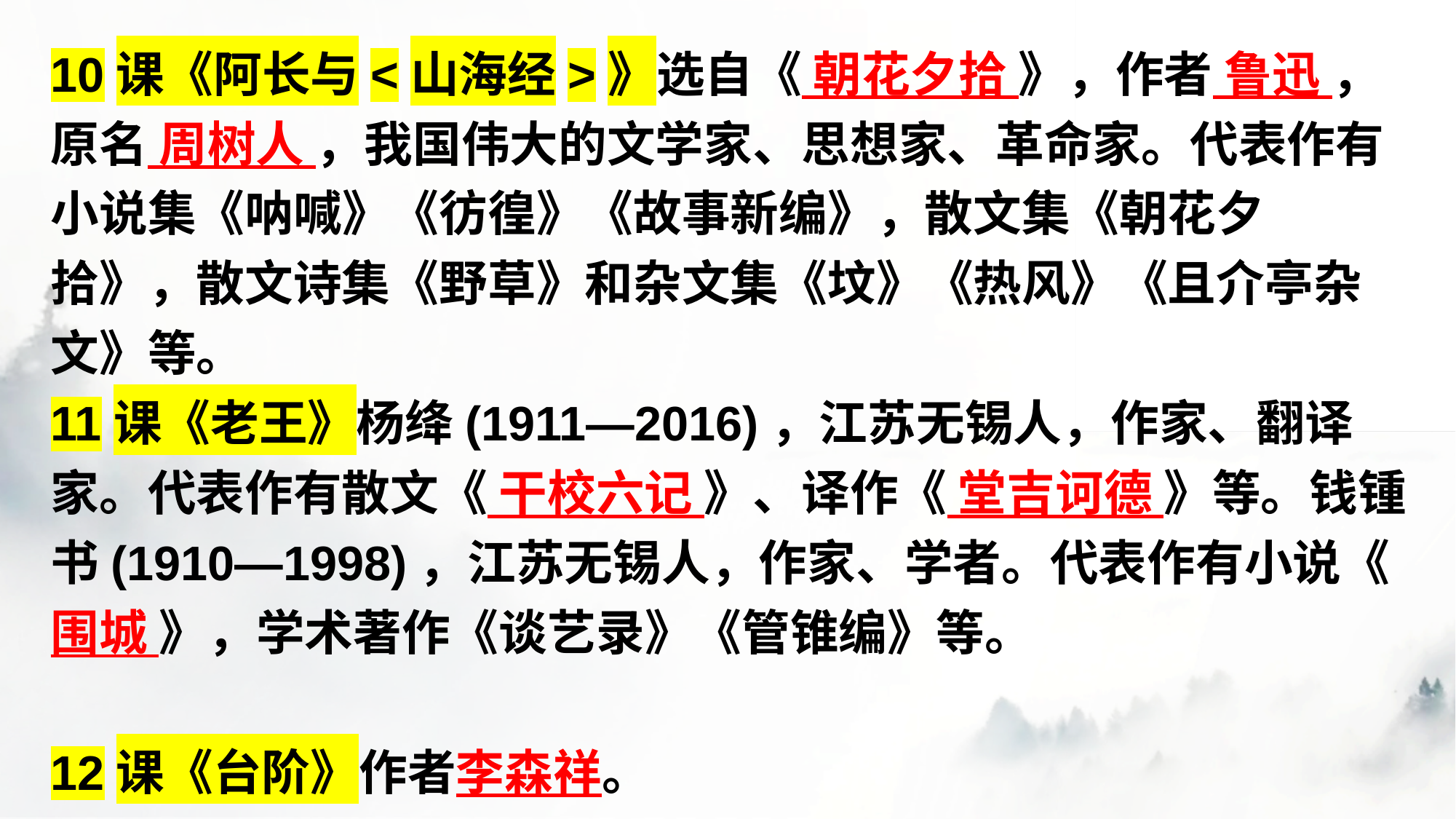

10课《阿长与<山海经>》选自《 朝花夕拾 》，作者 鲁迅 ，原名 周树人 ，我国伟大的文学家、思想家、革命家。代表作有小说集《呐喊》《彷徨》《故事新编》，散文集《朝花夕拾》，散文诗集《野草》和杂文集《坟》《热风》《且介亭杂文》等。
11课《老王》杨绛(1911—2016)，江苏无锡人，作家、翻译家。代表作有散文《 干校六记 》、译作《 堂吉诃德 》等。钱锺书(1910—1998)，江苏无锡人，作家、学者。代表作有小说《 围城 》，学术著作《谈艺录》《管锥编》等。

12课《台阶》作者李森祥。